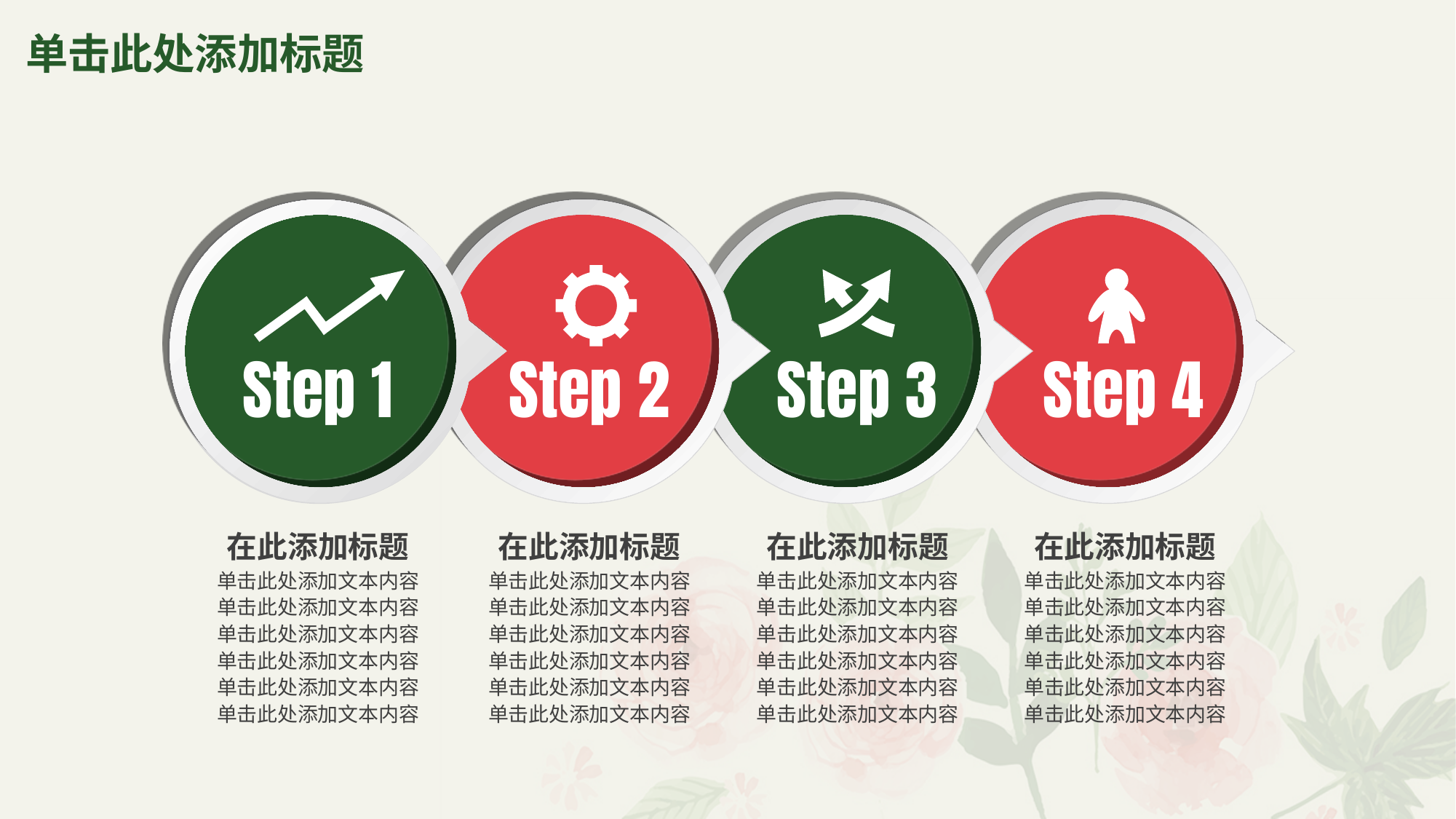

# 单击此处添加标题

Step 1

Step 2

Step 3

Step 4
在此添加标题
单击此处添加文本内容
单击此处添加文本内容
单击此处添加文本内容
单击此处添加文本内容
单击此处添加文本内容
单击此处添加文本内容
在此添加标题
单击此处添加文本内容
单击此处添加文本内容
单击此处添加文本内容
单击此处添加文本内容
单击此处添加文本内容
单击此处添加文本内容
在此添加标题
单击此处添加文本内容
单击此处添加文本内容
单击此处添加文本内容
单击此处添加文本内容
单击此处添加文本内容
单击此处添加文本内容
在此添加标题
单击此处添加文本内容
单击此处添加文本内容
单击此处添加文本内容
单击此处添加文本内容
单击此处添加文本内容
单击此处添加文本内容